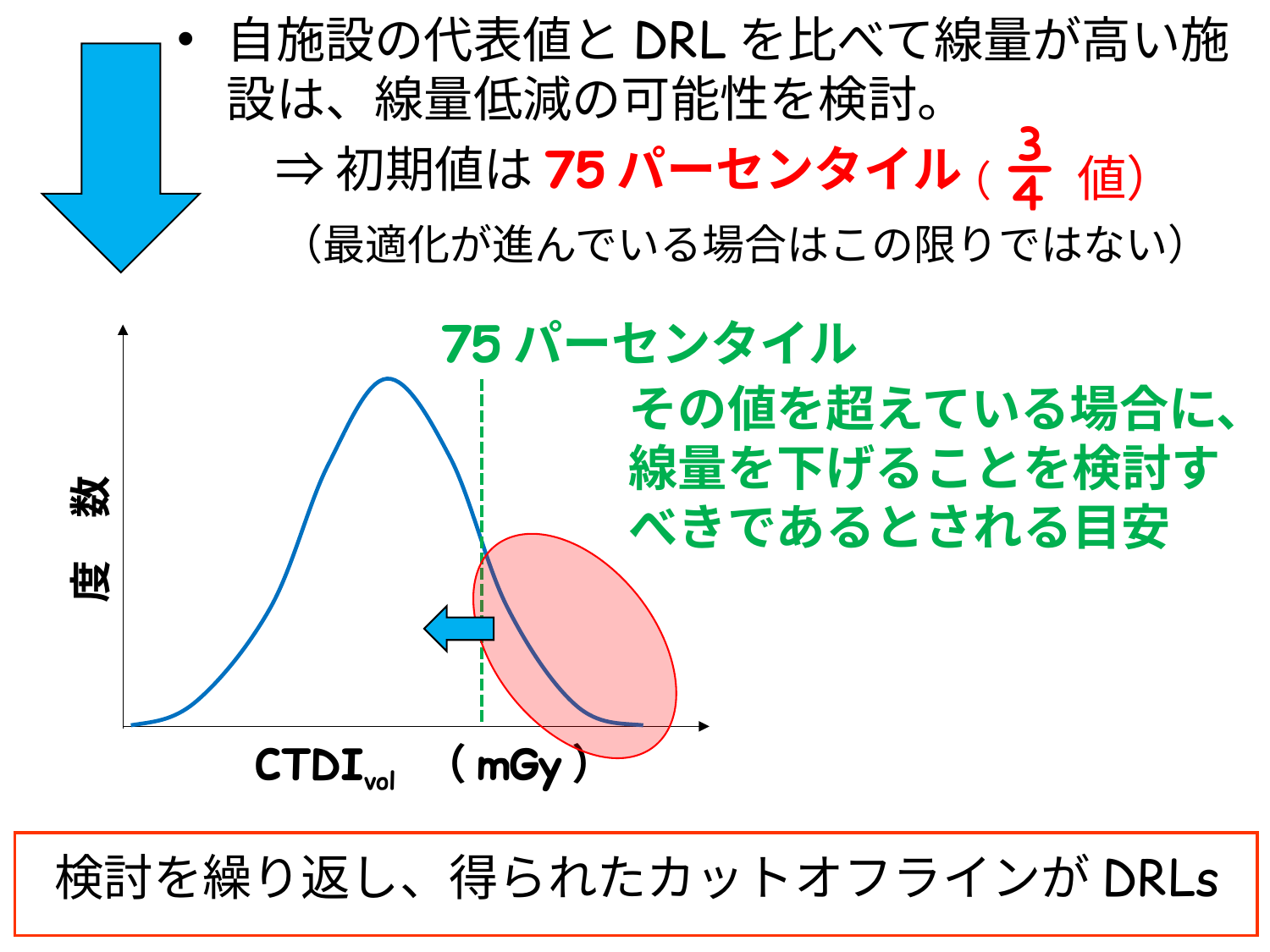

自施設の代表値とDRLを比べて線量が高い施設は、線量低減の可能性を検討。
　　⇒ 初期値は75パーセンタイル

（¾値）
（最適化が進んでいる場合はこの限りではない）
75パーセンタイル

度　数
CTDIvol （mGy）

その値を超えている場合に、線量を下げることを検討すべきであるとされる目安

検討を繰り返し、得られたカットオフラインがDRLs